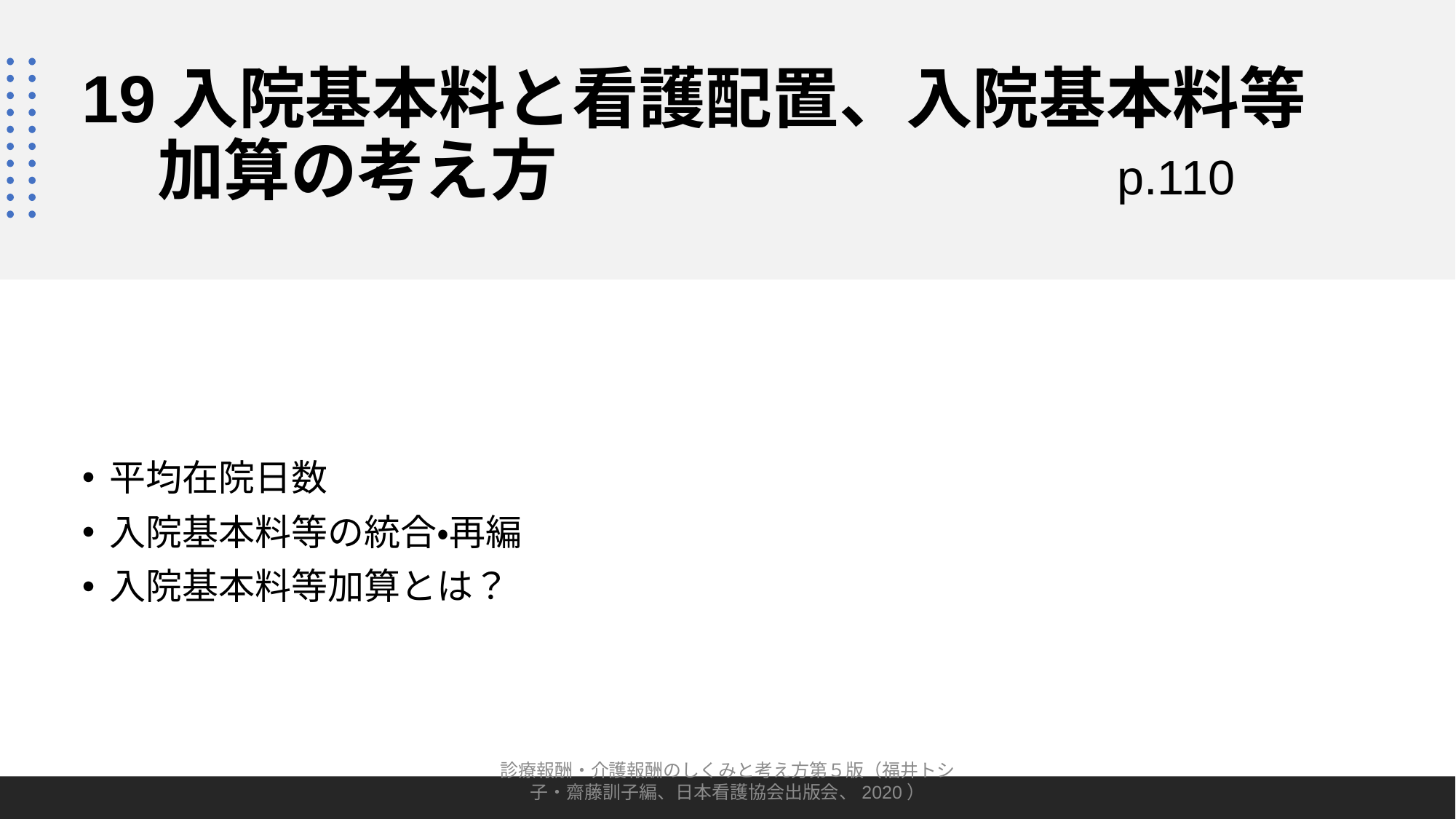

# 19入院基本料と看護配置、入院基本料等 加算の考え方                                    p.110

平均在院日数
入院基本料等の統合・再編
入院基本料等加算とは？
診療報酬・介護報酬のしくみと考え方第５版（福井トシ子・齋藤訓子編、日本看護協会出版会、2020）